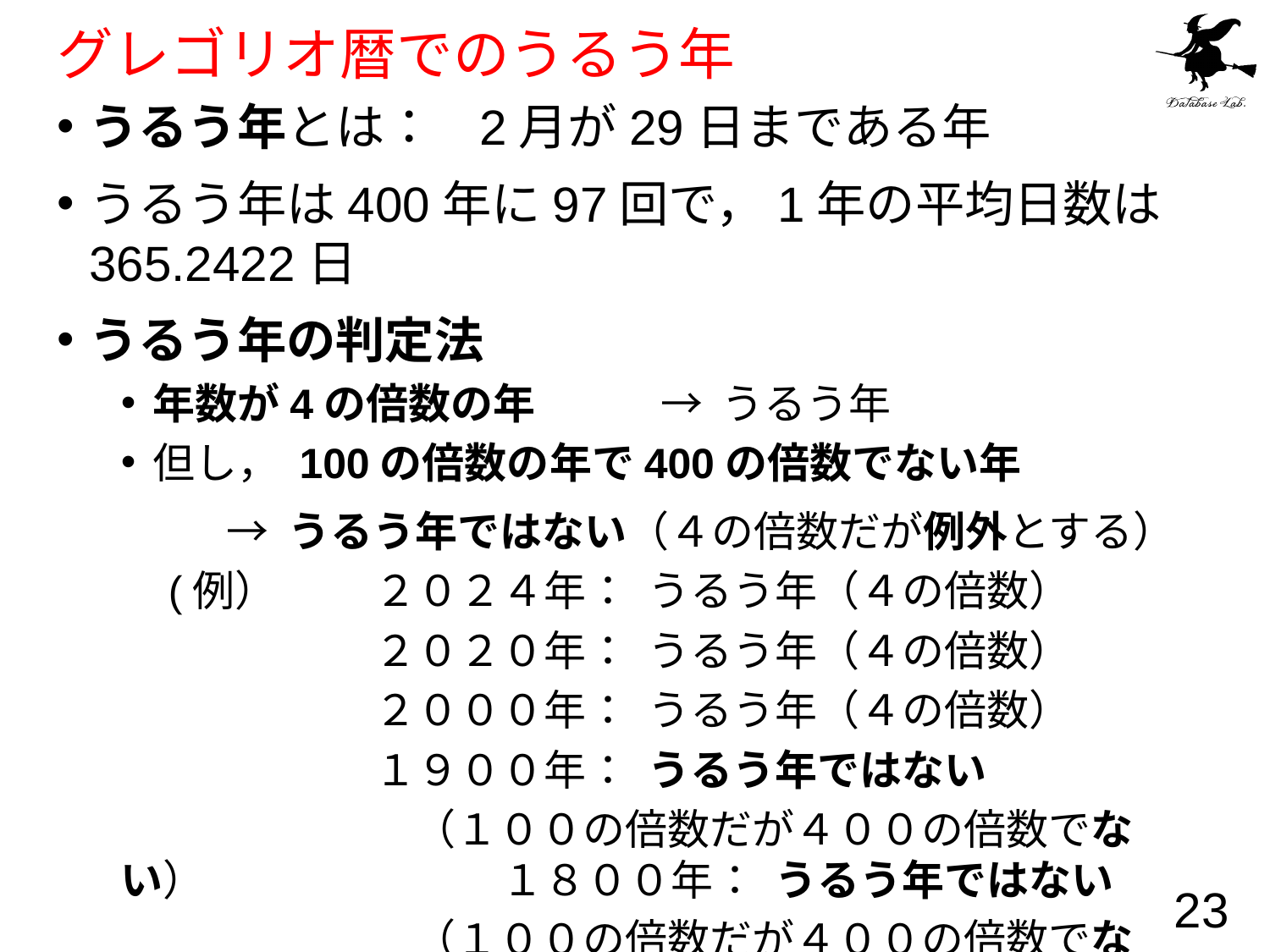

# グレゴリオ暦でのうるう年
うるう年とは：   2月が29日まである年
うるう年は400年に97回で，1年の平均日数は365.2422日
うるう年の判定法
年数が4の倍数の年	→  うるう年
但し， 100の倍数の年で400の倍数でない年
　　　　→  うるう年ではない（４の倍数だが例外とする）
    (例）  	２０２４年：  うるう年（４の倍数）
  		２０２０年：  うるう年（４の倍数）
		２０００年：  うるう年（４の倍数）
		１９００年：  うるう年ではない
		   （１００の倍数だが４００の倍数でない）			１８００年：  うるう年ではない
		   （１００の倍数だが４００の倍数でない）
23